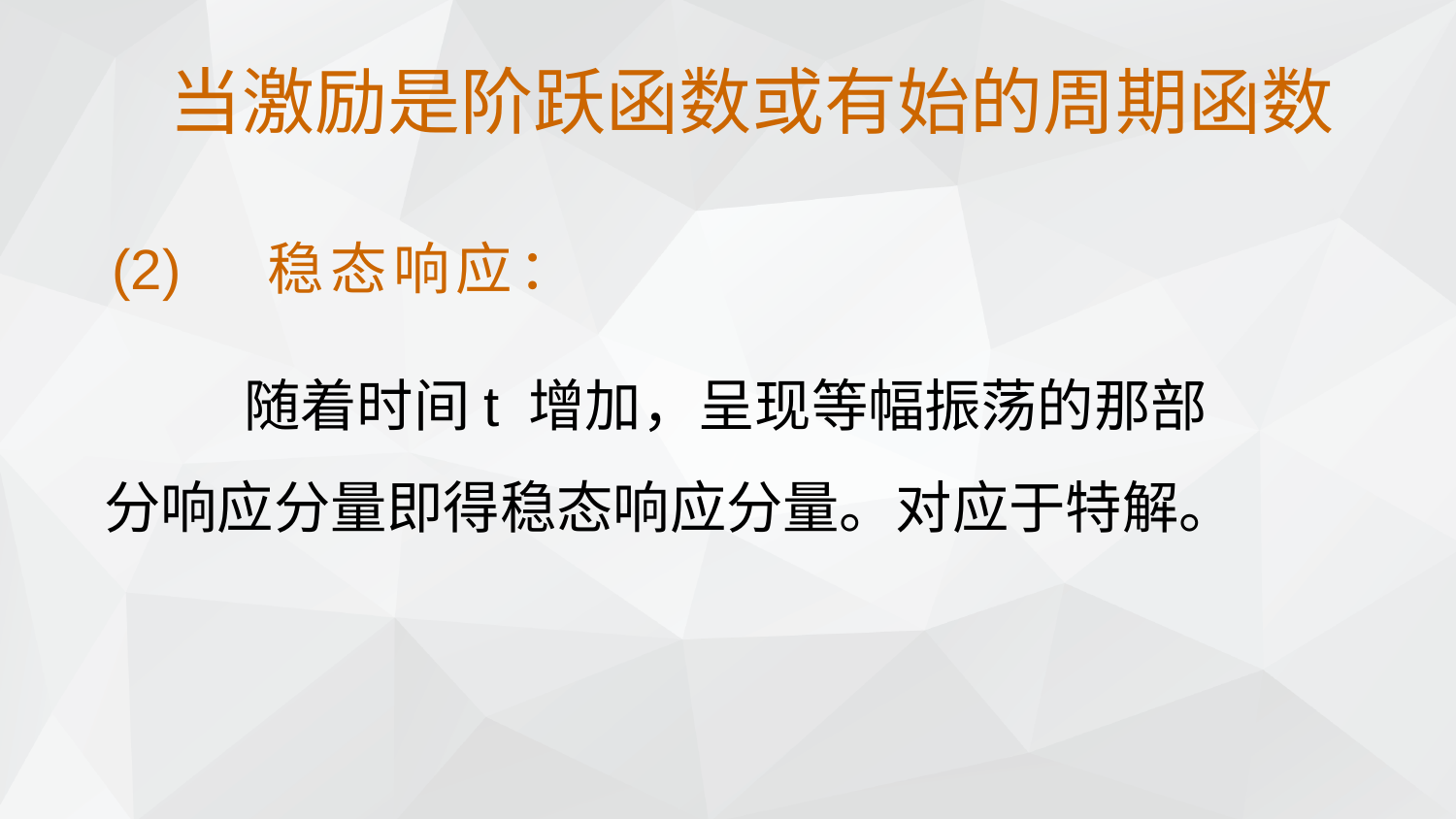

当激励是阶跃函数或有始的周期函数
(2)   稳态响应：
          随着时间t 增加，呈现等幅振荡的那部分响应分量即得稳态响应分量。对应于特解。